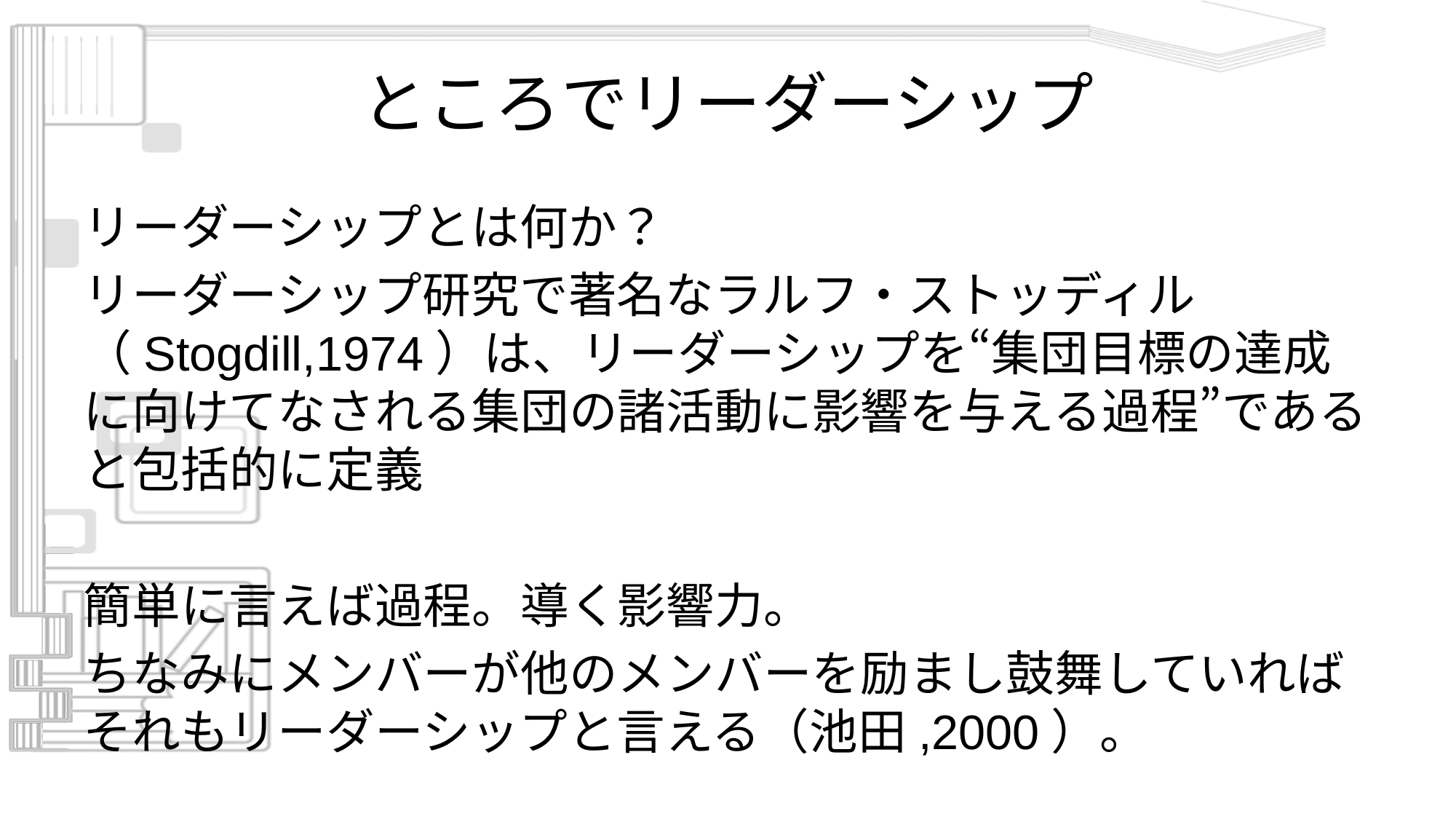

# ところでリーダーシップ
リーダーシップとは何か？
リーダーシップ研究で著名なラルフ・ストッディル（Stogdill,1974）は、リーダーシップを“集団目標の達成に向けてなされる集団の諸活動に影響を与える過程”であると包括的に定義

簡単に言えば過程。導く影響力。
ちなみにメンバーが他のメンバーを励まし鼓舞していればそれもリーダーシップと言える（池田,2000）。